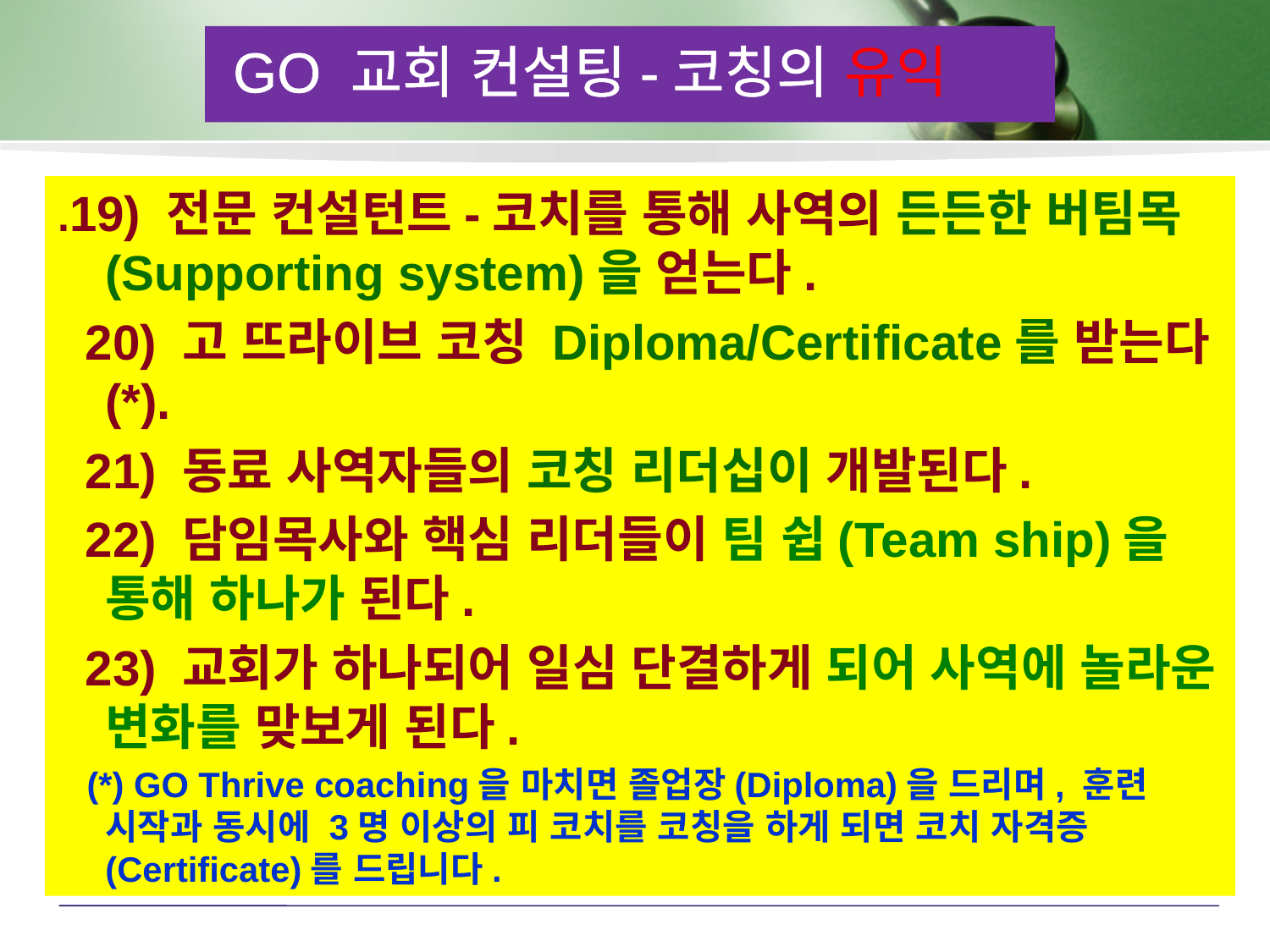

GO 교회 컨설팅-코칭의 유익
.19) 전문 컨설턴트-코치를 통해 사역의 든든한 버팀목(Supporting system)을 얻는다.
  20) 고 뜨라이브 코칭 Diploma/Certificate를 받는다(*).
  21) 동료 사역자들의 코칭 리더십이 개발된다.
  22) 담임목사와 핵심 리더들이 팀 쉽(Team ship)을 통해 하나가 된다.
  23) 교회가 하나되어 일심 단결하게 되어 사역에 놀라운 변화를 맞보게 된다.
   (*) GO Thrive coaching을 마치면 졸업장(Diploma)을 드리며, 훈련 시작과 동시에 3명 이상의 피 코치를 코칭을 하게 되면 코치 자격증(Certificate)를 드립니다.